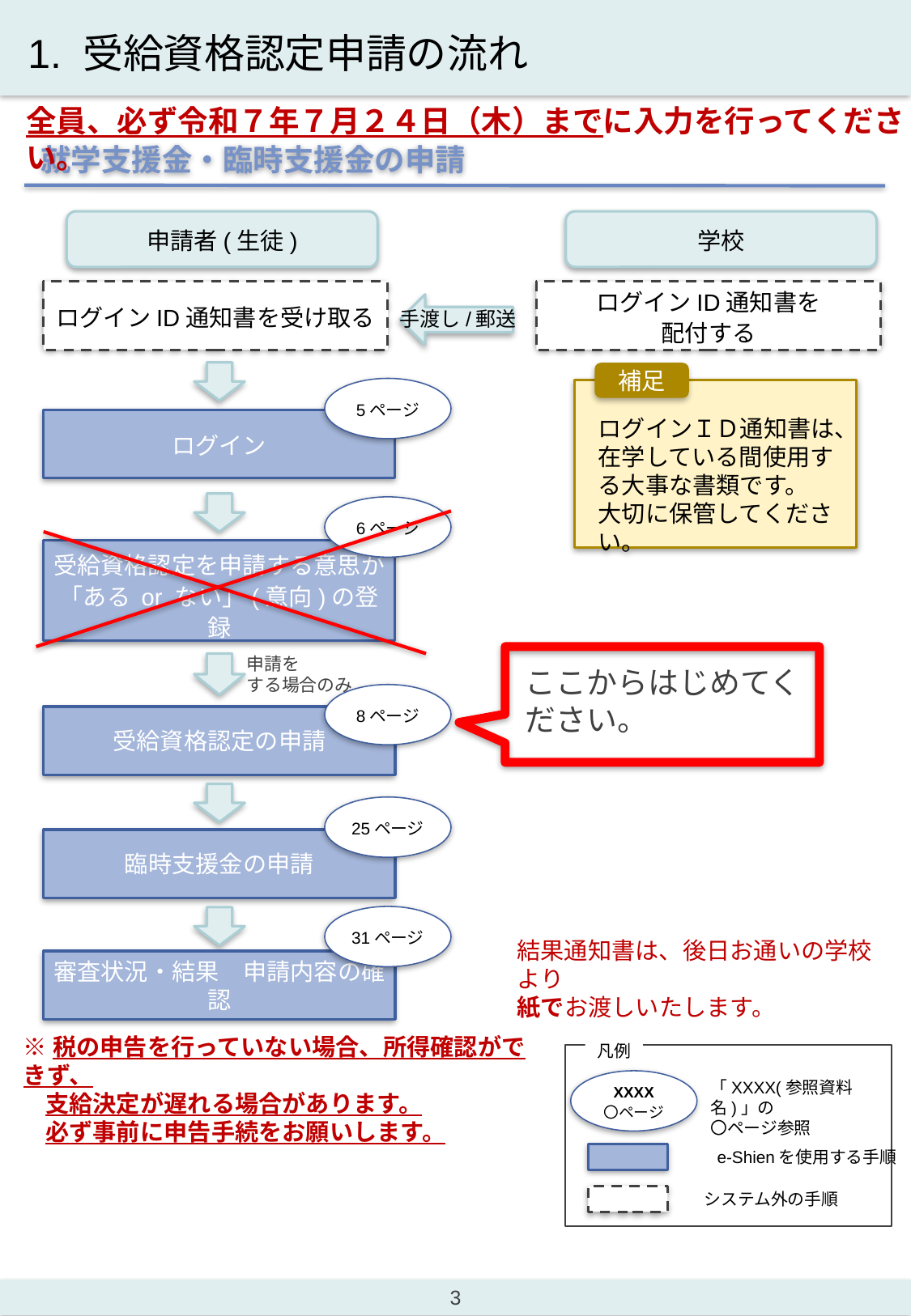

1. 受給資格認定申請の流れ
全員、必ず令和７年７月２４日（木）までに入力を行ってください。
就学支援金・臨時支援金の申請
申請者(生徒)
学校
ログインID通知書を受け取る
ログインID通知書を
配付する

手渡し/郵送

補足
5ページ

ログインＩＤ通知書は、
在学している間使用する大事な書類です。
大切に保管してください。

ログイン

6ページ

受給資格認定を申請する意思が
「ある or ない」(意向)の登録
申請を
する場合のみ

ここからはじめてください。
8ページ
受給資格認定の申請

25ページ
臨時支援金の申請

31ページ
結果通知書は、後日お通いの学校より
紙でお渡しいたします。
審査状況・結果　申請内容の確認
※税の申告を行っていない場合、所得確認ができず、
   支給決定が遅れる場合があります。
   必ず事前に申告手続をお願いします。

凡例

e-Shienを使用する手順

システム外の手順

XXXX
〇ページ
「XXXX(参照資料名)」の
〇ページ参照